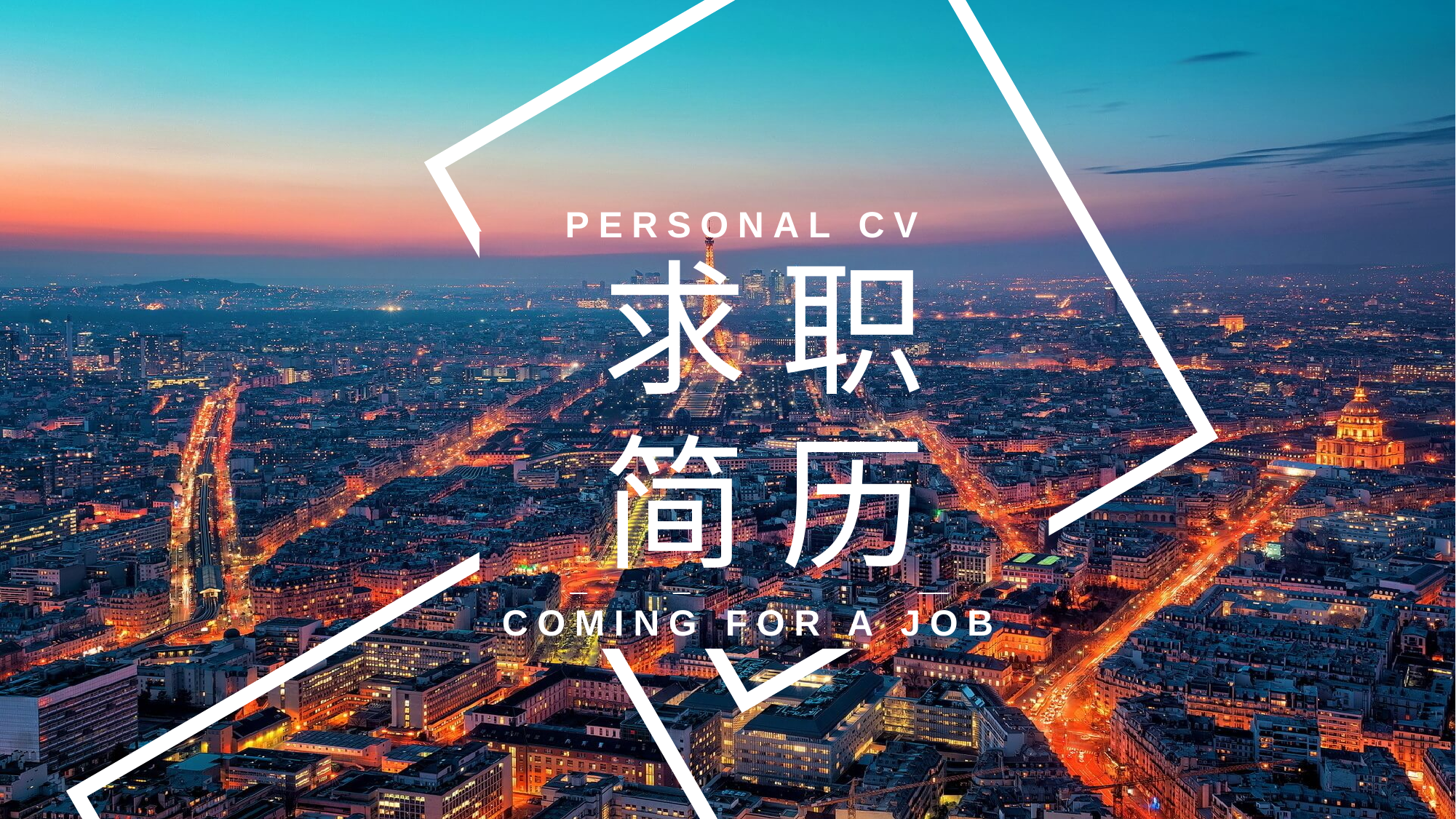

PERSONAL CV
求 职
简 历
COMING FOR A JOB